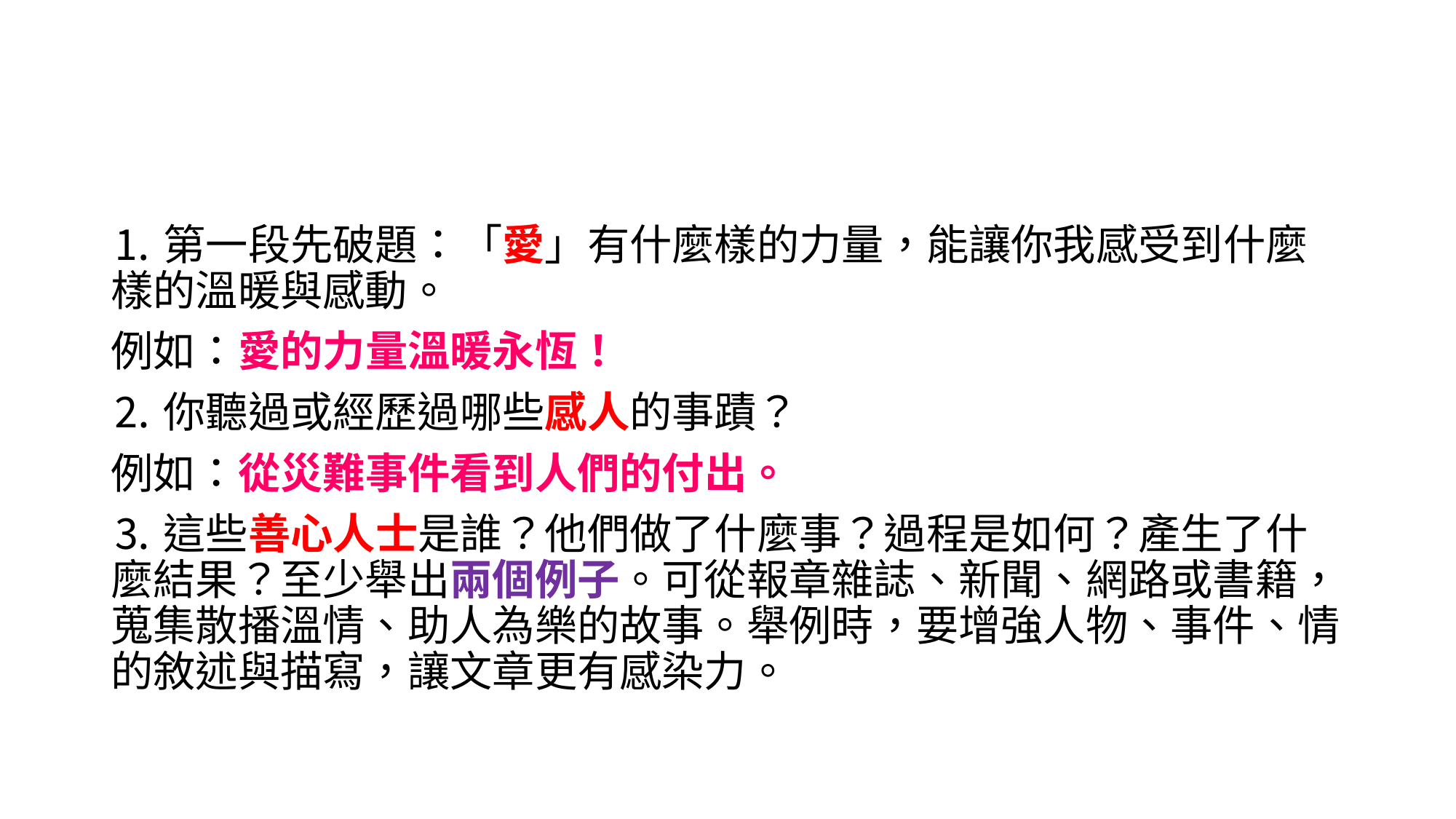

#
⒈第一段先破題：「愛」有什麼樣的力量，能讓你我感受到什麼樣的溫暖與感動。
例如：愛的力量溫暖永恆！
⒉你聽過或經歷過哪些感人的事蹟？
例如：從災難事件看到人們的付出。
⒊這些善心人士是誰？他們做了什麼事？過程是如何？產生了什麼結果？至少舉出兩個例子。可從報章雜誌、新聞、網路或書籍，蒐集散播溫情、助人為樂的故事。舉例時，要增強人物、事件、情的敘述與描寫，讓文章更有感染力。